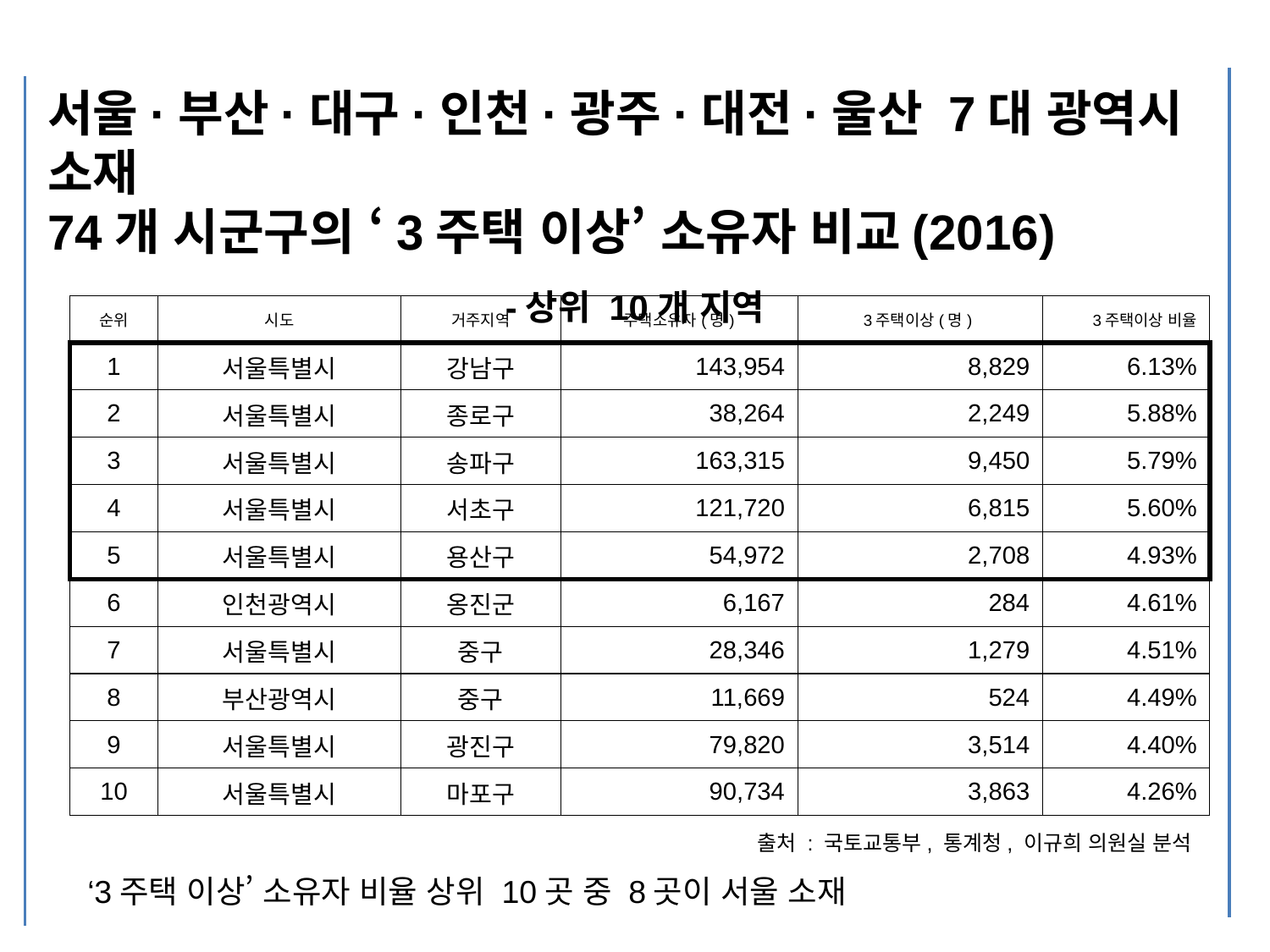

서울·부산·대구·인천·광주·대전·울산 7대 광역시 소재
74개 시군구의 ‘3주택 이상’ 소유자 비교(2016)

-상위 10개 지역
| 순위 | 시도 | 거주지역 | 주택소유자(명) | 3주택이상(명) | 3주택이상 비율 |
| --- | --- | --- | --- | --- | --- |
| 1 | 서울특별시 | 강남구 | 143,954 | 8,829 | 6.13% |
| 2 | 서울특별시 | 종로구 | 38,264 | 2,249 | 5.88% |
| 3 | 서울특별시 | 송파구 | 163,315 | 9,450 | 5.79% |
| 4 | 서울특별시 | 서초구 | 121,720 | 6,815 | 5.60% |
| 5 | 서울특별시 | 용산구 | 54,972 | 2,708 | 4.93% |
| 6 | 인천광역시 | 옹진군 | 6,167 | 284 | 4.61% |
| 7 | 서울특별시 | 중구 | 28,346 | 1,279 | 4.51% |
| 8 | 부산광역시 | 중구 | 11,669 | 524 | 4.49% |
| 9 | 서울특별시 | 광진구 | 79,820 | 3,514 | 4.40% |
| 10 | 서울특별시 | 마포구 | 90,734 | 3,863 | 4.26% |
출처 : 국토교통부, 통계청, 이규희 의원실 분석
‘3주택 이상’ 소유자 비율 상위 10곳 중 8곳이 서울 소재